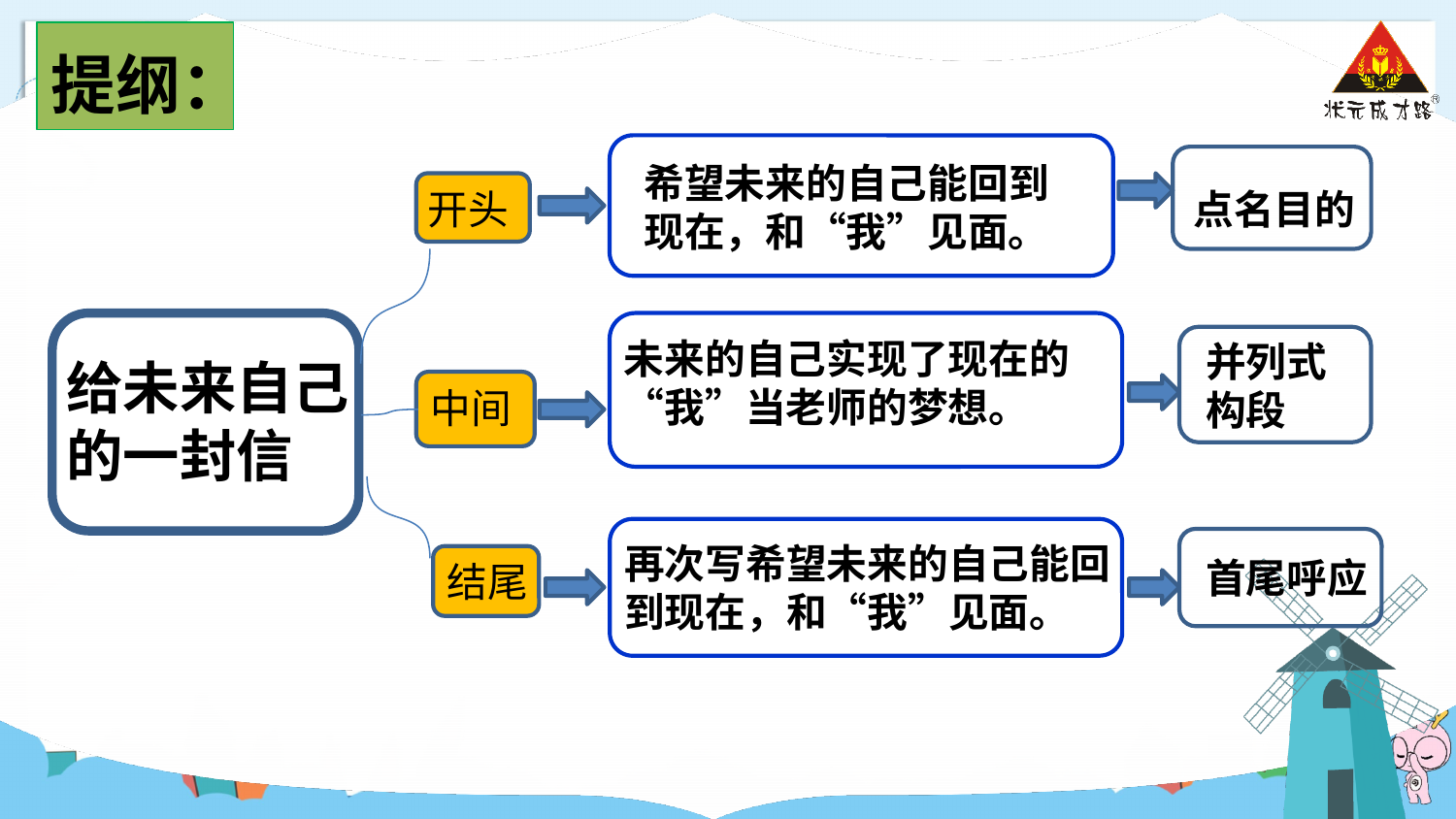

提纲：

希望未来的自己能回到现在，和“我”见面。

 开头

点名目的

未来的自己实现了现在的“我”当老师的梦想。

并列式构段
给未来自己  的一封信

中间

再次写希望未来的自己能回到现在，和“我”见面。

结尾
首尾呼应